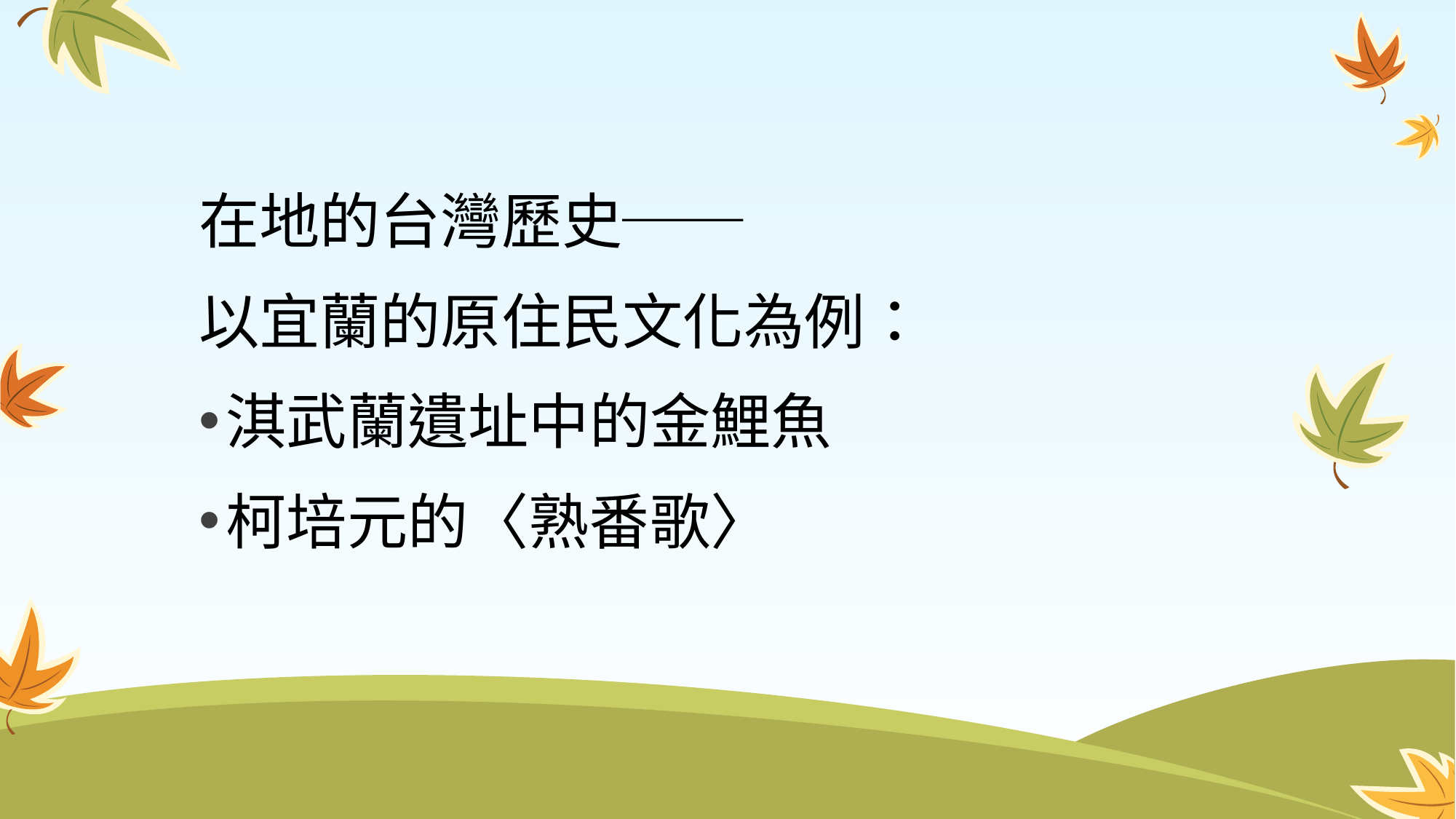

在地的台灣歷史──
以宜蘭的原住民文化為例：
淇武蘭遺址中的金鯉魚
柯培元的〈熟番歌〉